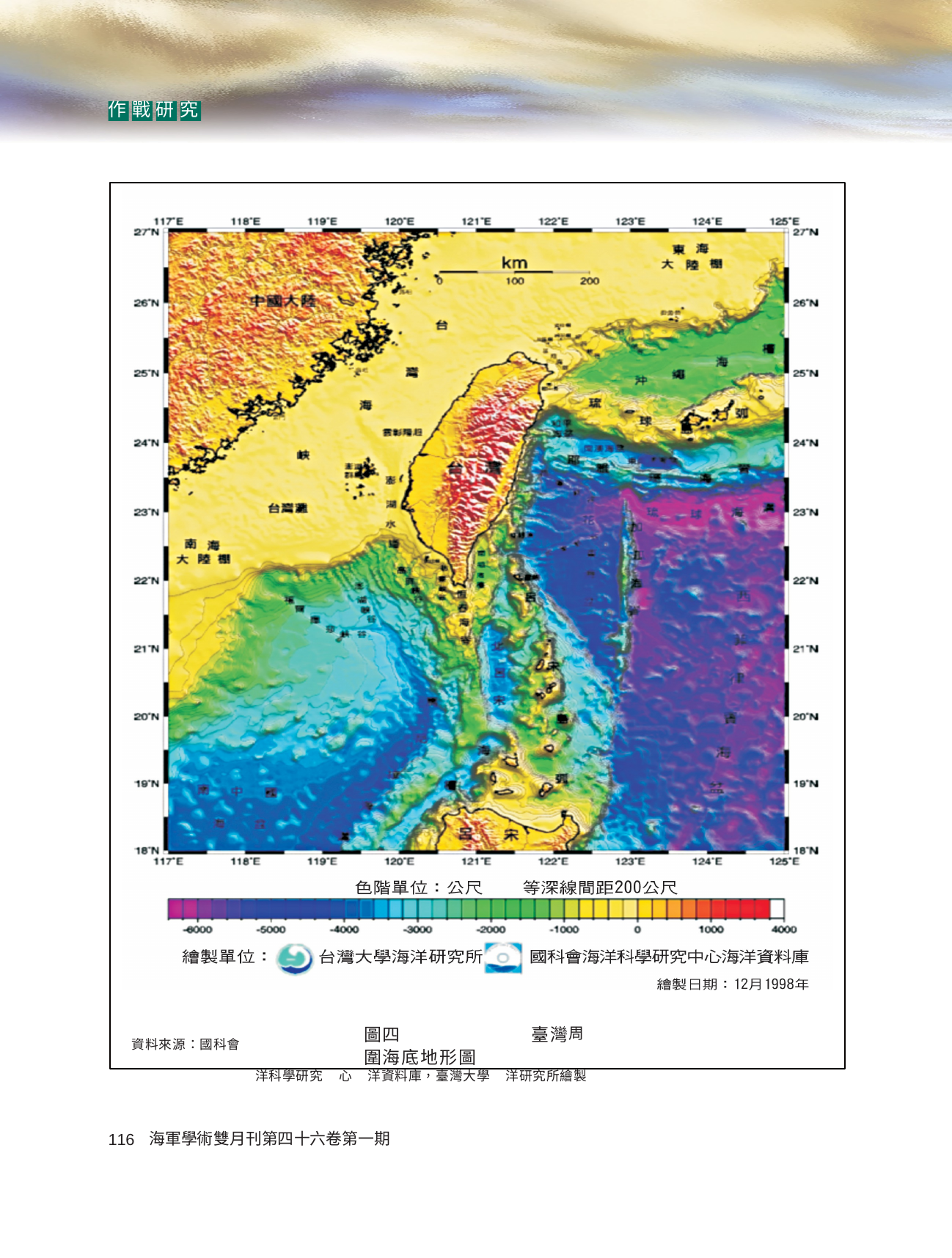

作 戰 研 究

圖四	臺灣周圍海底地形圖
洋科學研究    心    洋資料庫，臺灣大學    洋研究所繪製
資料來源：國科會
海軍學術雙月刊第四十六卷第一期
116